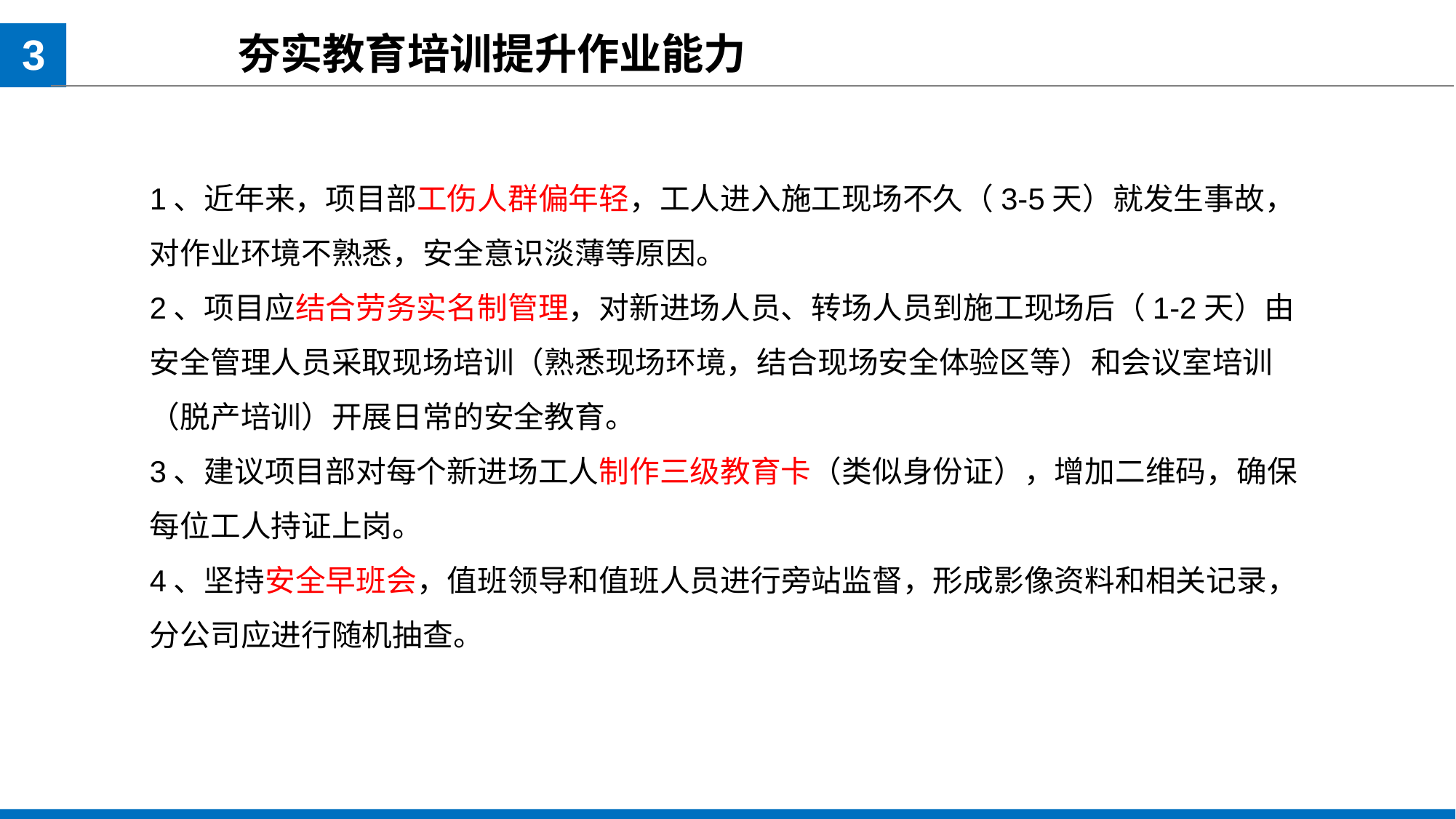

夯实教育培训提升作业能力
3
1、近年来，项目部工伤人群偏年轻，工人进入施工现场不久（3-5天）就发生事故，对作业环境不熟悉，安全意识淡薄等原因。
2、项目应结合劳务实名制管理，对新进场人员、转场人员到施工现场后（1-2天）由安全管理人员采取现场培训（熟悉现场环境，结合现场安全体验区等）和会议室培训（脱产培训）开展日常的安全教育。
3、建议项目部对每个新进场工人制作三级教育卡（类似身份证），增加二维码，确保每位工人持证上岗。
4、坚持安全早班会，值班领导和值班人员进行旁站监督，形成影像资料和相关记录，分公司应进行随机抽查。